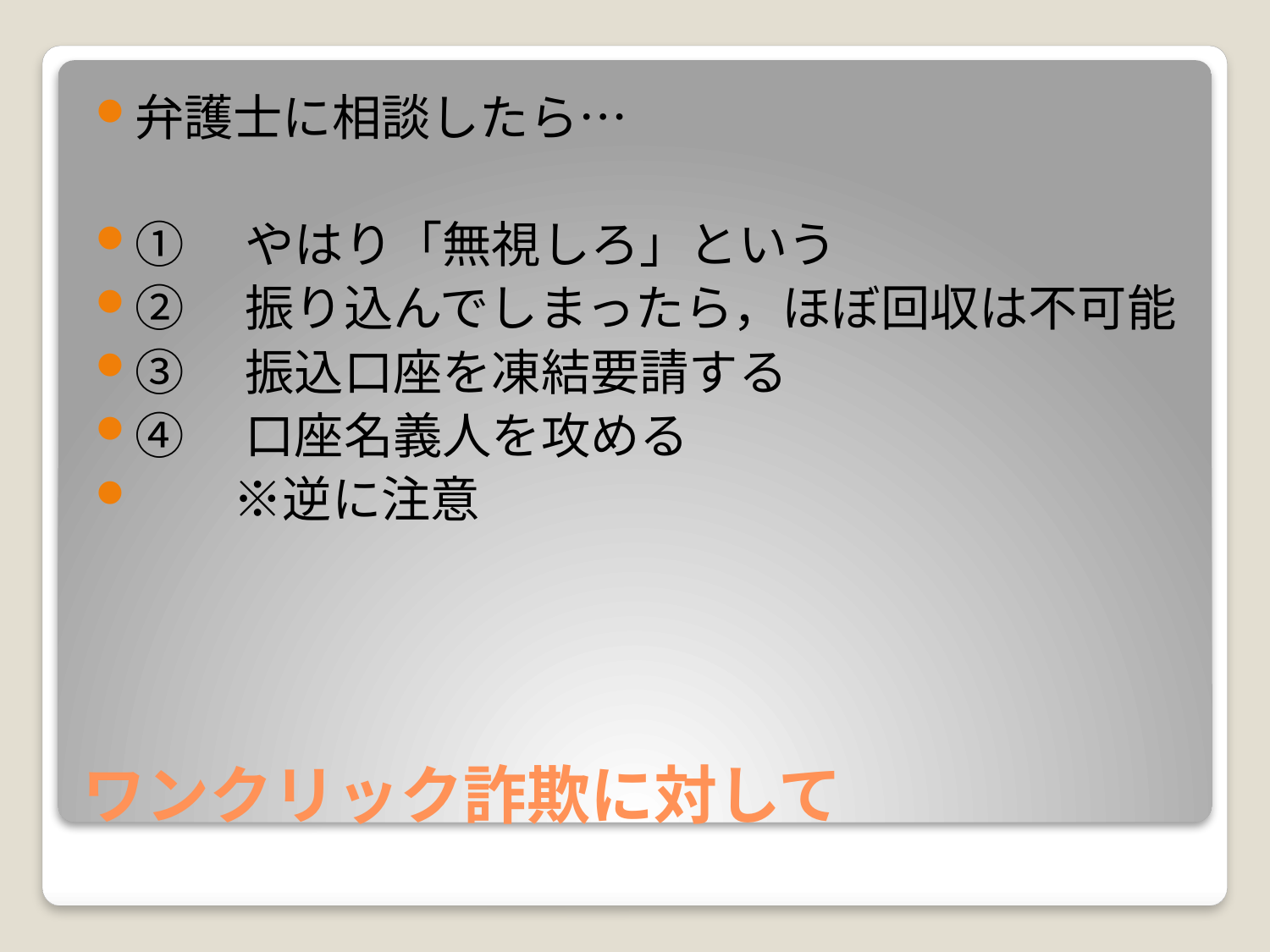

弁護士に相談したら…

①　やはり「無視しろ」という
②　振り込んでしまったら，ほぼ回収は不可能
③　振込口座を凍結要請する
④　口座名義人を攻める
　　※逆に注意
# ワンクリック詐欺に対して